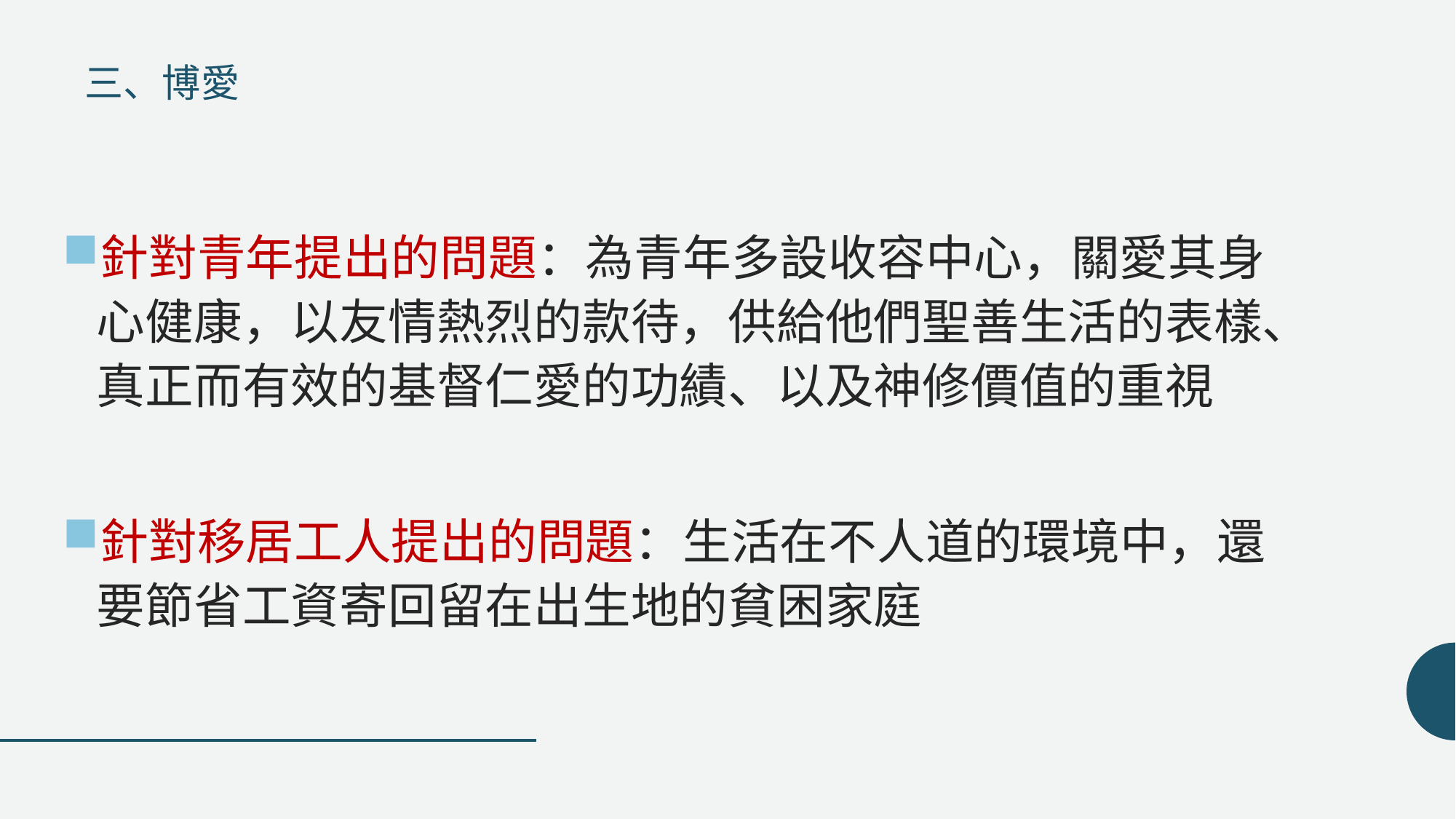

# 三、博愛
針對青年提出的問題：為青年多設收容中心，關愛其身心健康，以友情熱烈的款待，供給他們聖善生活的表樣、真正而有效的基督仁愛的功績、以及神修價值的重視

針對移居工人提出的問題：生活在不人道的環境中，還要節省工資寄回留在出生地的貧困家庭